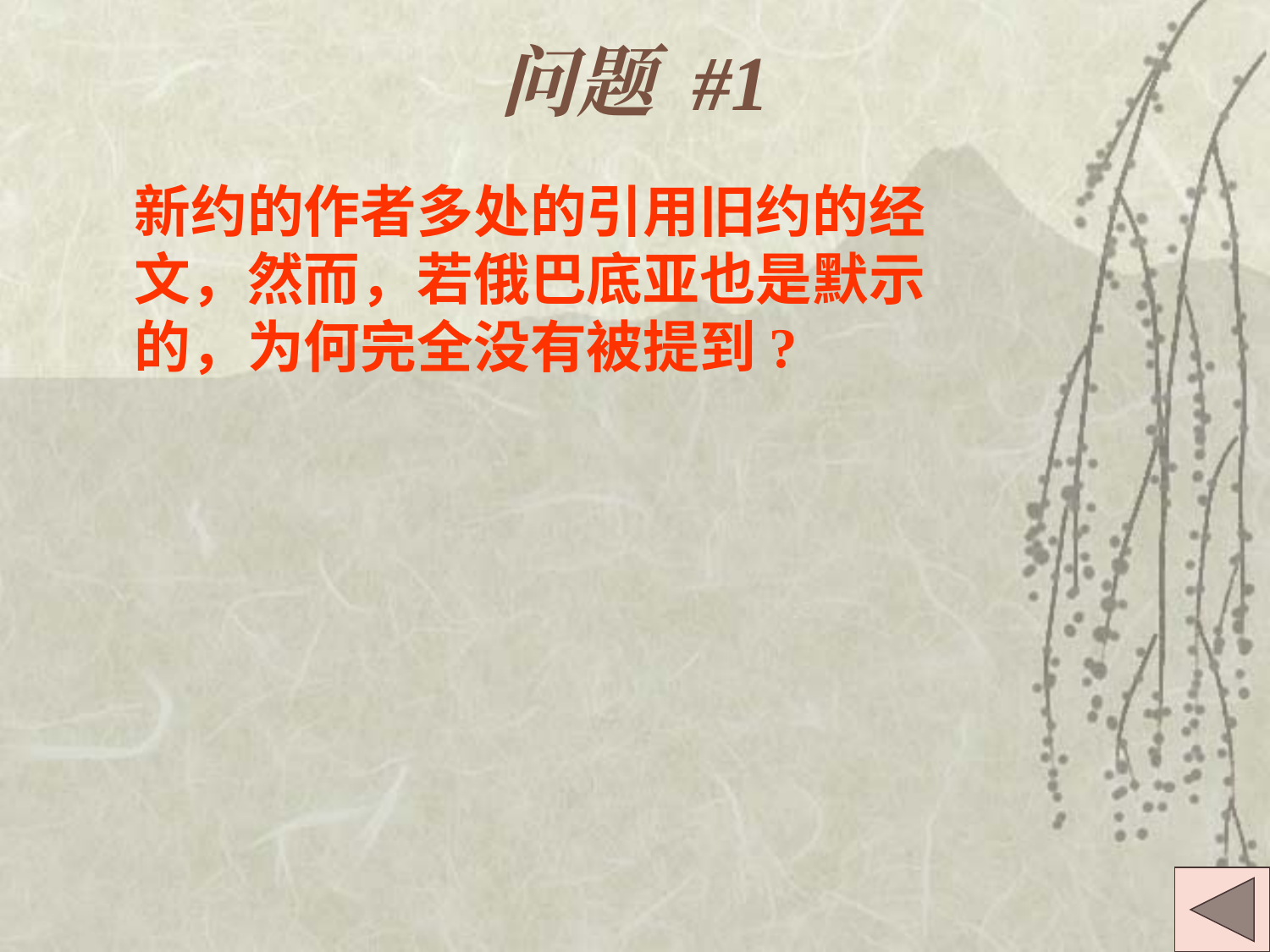

# 问题 #1
新约的作者多处的引用旧约的经文，然而，若俄巴底亚也是默示的，为何完全没有被提到?